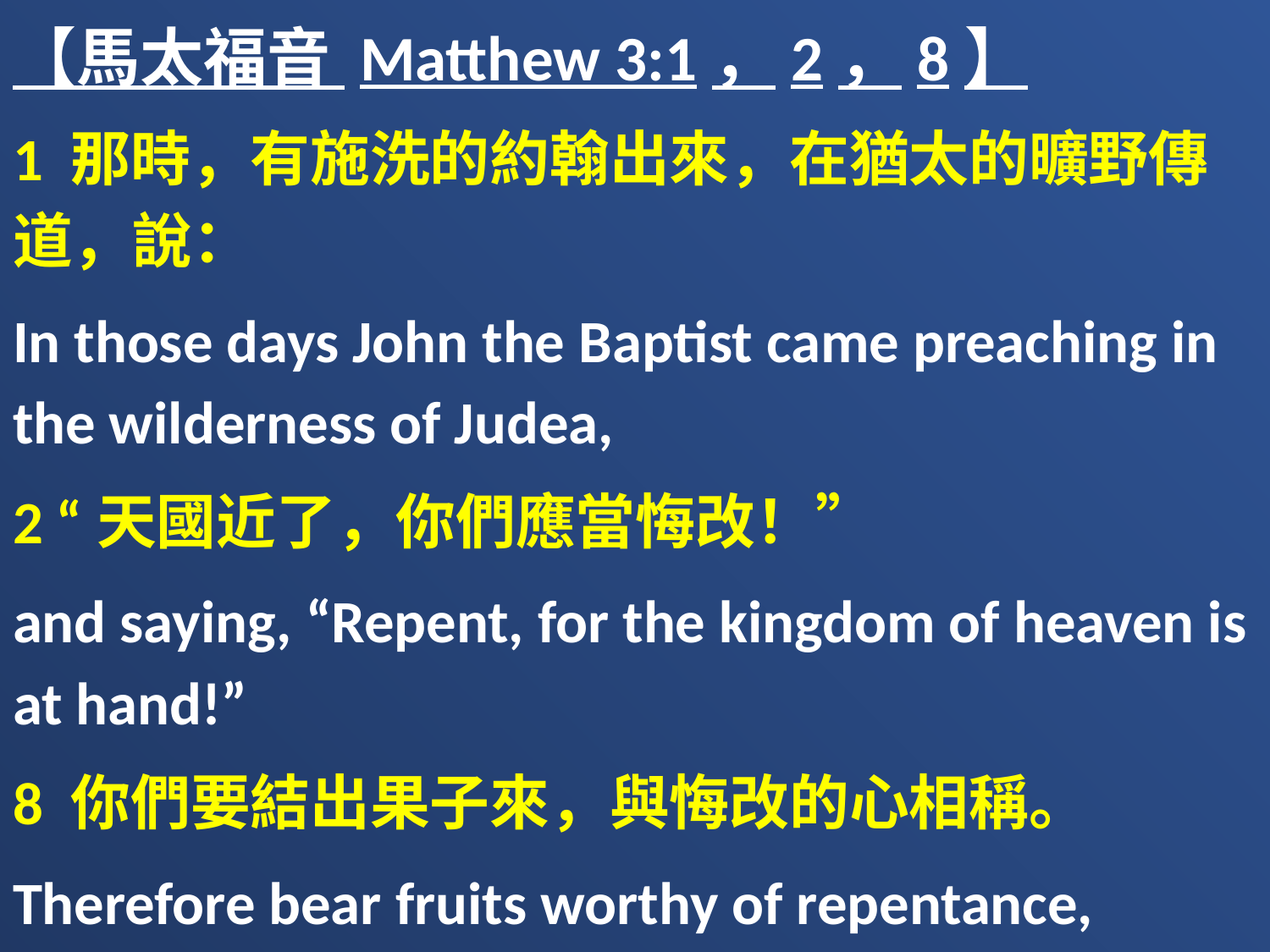

【馬太福音 Matthew 3:1，2，8】
1 那時，有施洗的約翰出來，在猶太的曠野傳道，說：
In those days John the Baptist came preaching in the wilderness of Judea,
2 “天國近了，你們應當悔改！”
and saying, “Repent, for the kingdom of heaven is at hand!”
8 你們要結出果子來，與悔改的心相稱。
Therefore bear fruits worthy of repentance,